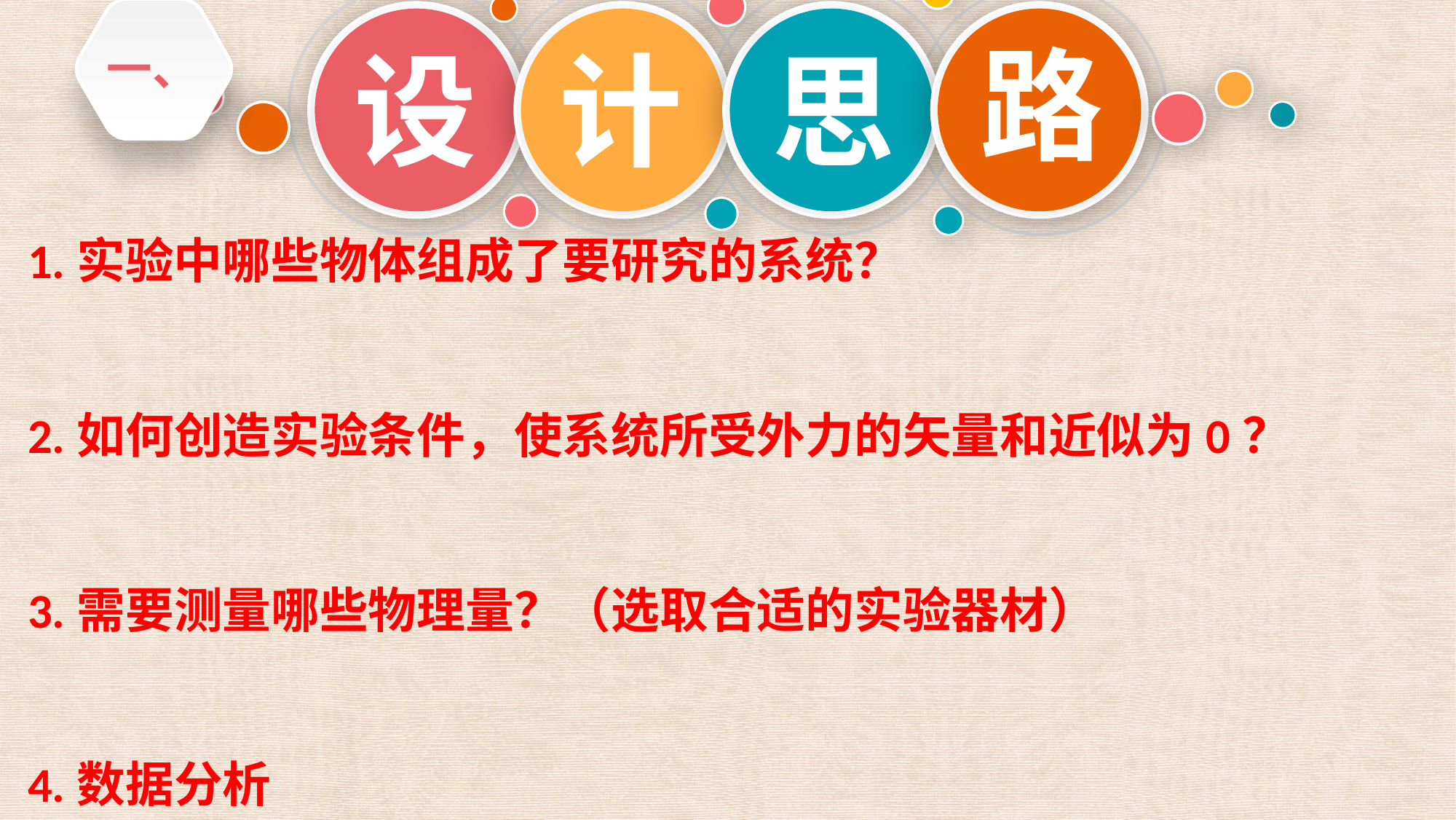

路
设
计
思
一、

1.实验中哪些物体组成了要研究的系统？

2.如何创造实验条件，使系统所受外力的矢量和近似为0？

3.需要测量哪些物理量？（选取合适的实验器材）

4.数据分析

延迟符